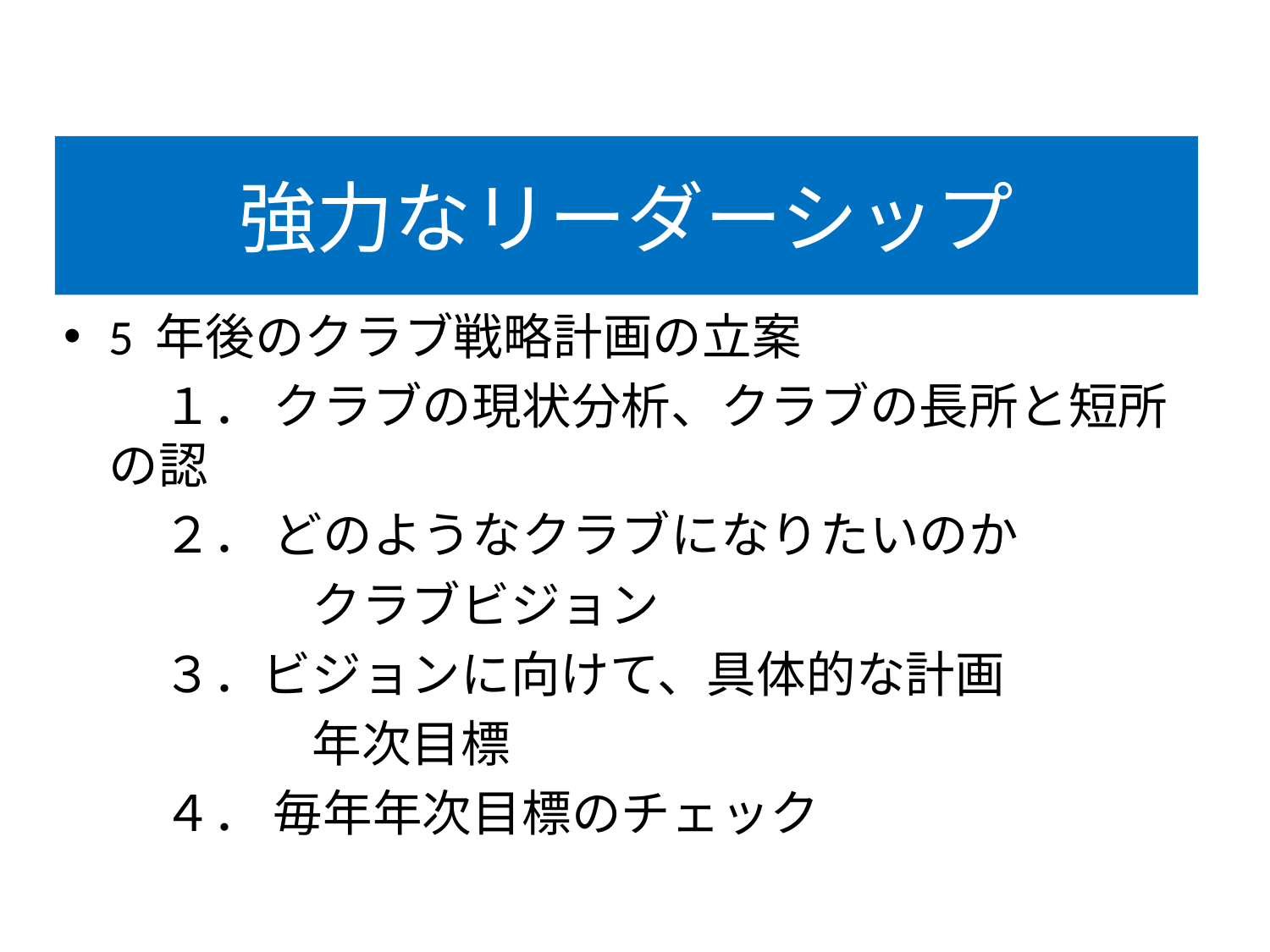

# 強力なリーダーシップ
5 年後のクラブ戦略計画の立案
　　１． クラブの現状分析、クラブの長所と短所の認
　　２． どのようなクラブになりたいのか
　　　　　クラブビジョン
　　３．ビジョンに向けて、具体的な計画
　　　　　年次目標
　　４． 毎年年次目標のチェック